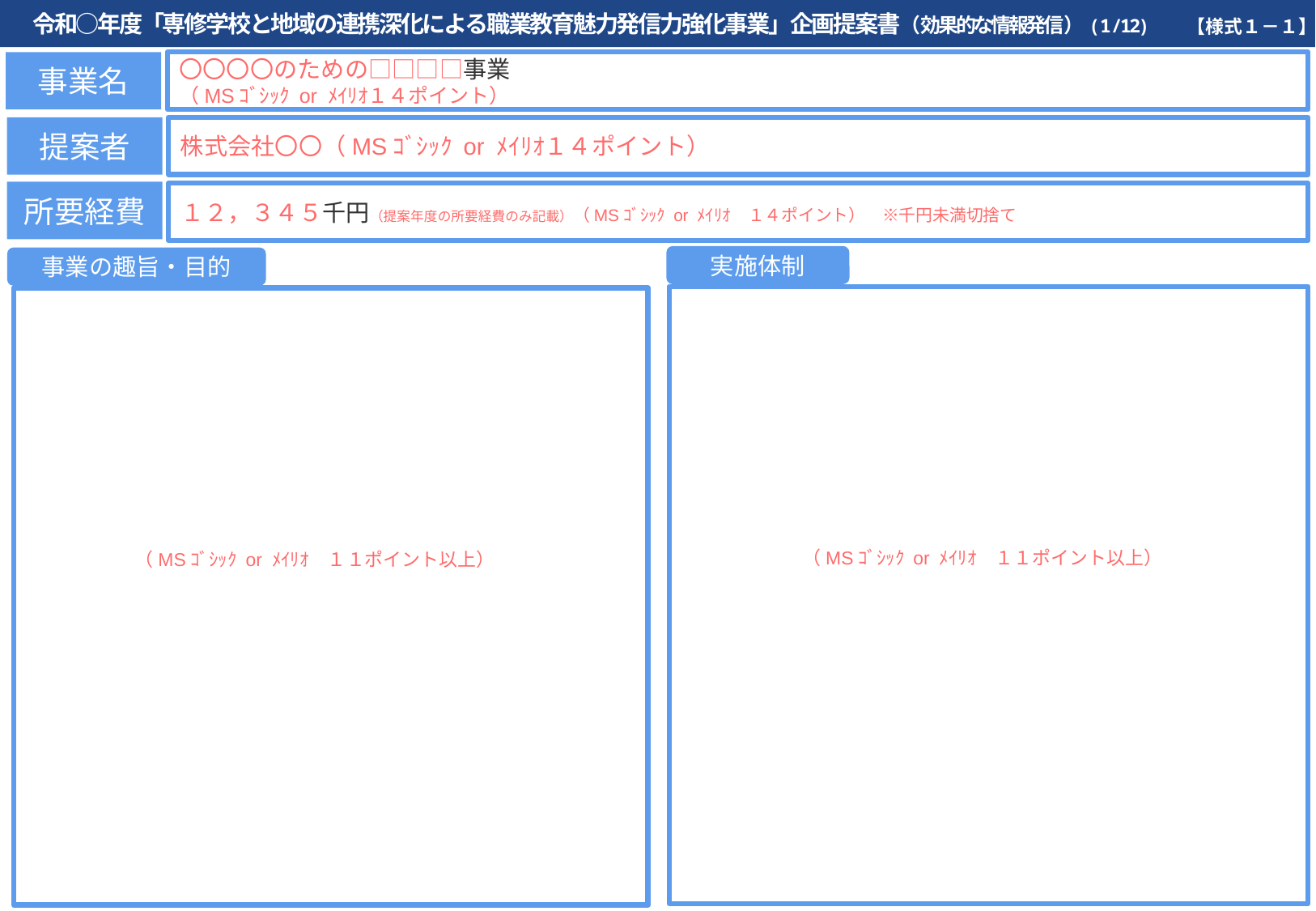

※「当該ページ／全体ページ数」を記載すること（以下同じ）
　（当該ページ数は自動的に入力されます。
　全体ページは置換機能で変換すれば一括で変更できます）
令和○年度「専修学校と地域の連携深化による職業教育魅力発信力強化事業」企画提案書（効果的な情報発信）(1/12)
【様式１－１】
事業名
〇〇〇〇のための□□□□事業
（MSｺﾞｼｯｸ or ﾒｲﾘｵ１４ポイント）
提案者
株式会社〇〇（MSｺﾞｼｯｸ or ﾒｲﾘｵ１４ポイント）
所要経費
１２，３４５千円（提案年度の所要経費のみ記載）（MSｺﾞｼｯｸ or ﾒｲﾘｵ　１４ポイント）　※千円未満切捨て
実施体制
事業の趣旨・目的
▼事業の実施体制を記載すること。
▼事業を推進するために構築する体制を記載すること｡

（MSｺﾞｼｯｸ or ﾒｲﾘｵ　１１ポイント以上）
（MSｺﾞｼｯｸ or ﾒｲﾘｵ　１１ポイント以上）